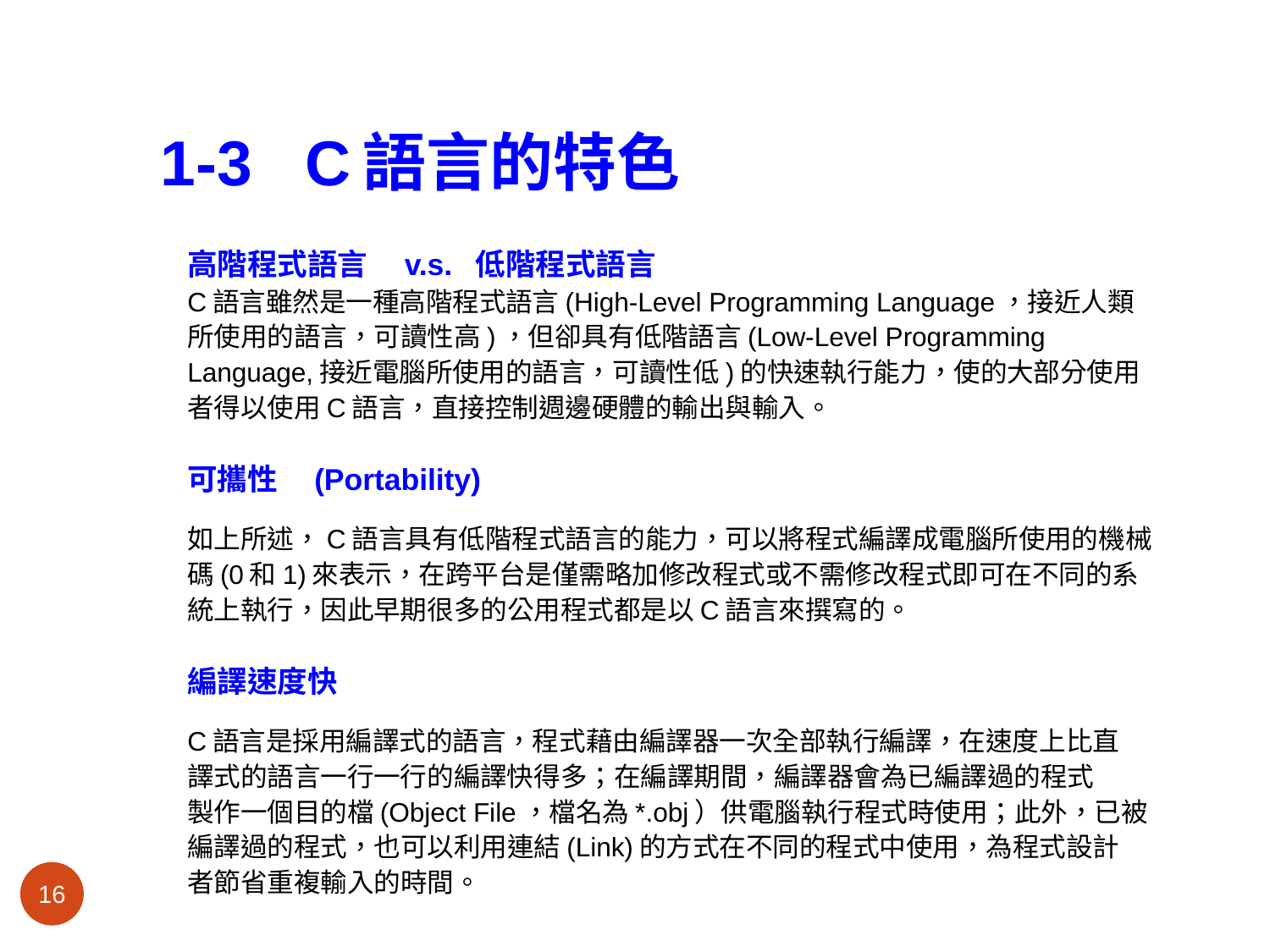

# 1-3   C語言的特色
高階程式語言　v.s.  低階程式語言
C語言雖然是一種高階程式語言(High-Level Programming Language，接近人類
所使用的語言，可讀性高)，但卻具有低階語言(Low-Level Programming
Language,接近電腦所使用的語言，可讀性低)的快速執行能力，使的大部分使用
者得以使用C語言，直接控制週邊硬體的輸出與輸入。

可攜性　(Portability)

如上所述，C語言具有低階程式語言的能力，可以將程式編譯成電腦所使用的機械
碼(0和1)來表示，在跨平台是僅需略加修改程式或不需修改程式即可在不同的系
統上執行，因此早期很多的公用程式都是以C語言來撰寫的。

編譯速度快

C語言是採用編譯式的語言，程式藉由編譯器一次全部執行編譯，在速度上比直
譯式的語言一行一行的編譯快得多；在編譯期間，編譯器會為已編譯過的程式
製作一個目的檔(Object File，檔名為*.obj）供電腦執行程式時使用；此外，已被
編譯過的程式，也可以利用連結(Link)的方式在不同的程式中使用，為程式設計
者節省重複輸入的時間。
16